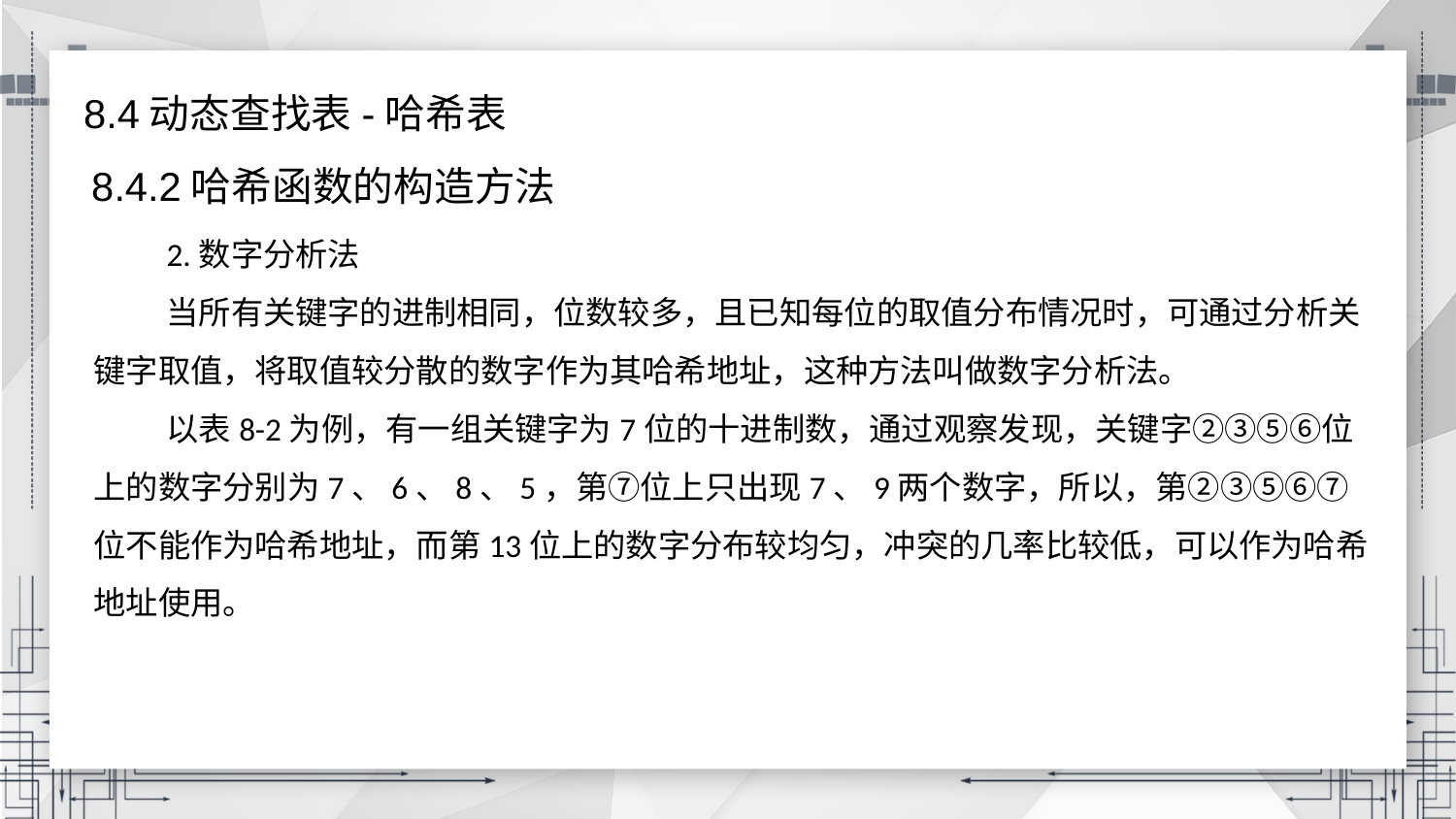

8.4动态查找表-哈希表
8.4.2哈希函数的构造方法
2.数字分析法
当所有关键字的进制相同，位数较多，且已知每位的取值分布情况时，可通过分析关键字取值，将取值较分散的数字作为其哈希地址，这种方法叫做数字分析法。
以表8-2为例，有一组关键字为7位的十进制数，通过观察发现，关键字②③⑤⑥位上的数字分别为7、6、8、5，第⑦位上只出现7、9两个数字，所以，第②③⑤⑥⑦位不能作为哈希地址，而第13位上的数字分布较均匀，冲突的几率比较低，可以作为哈希地址使用。